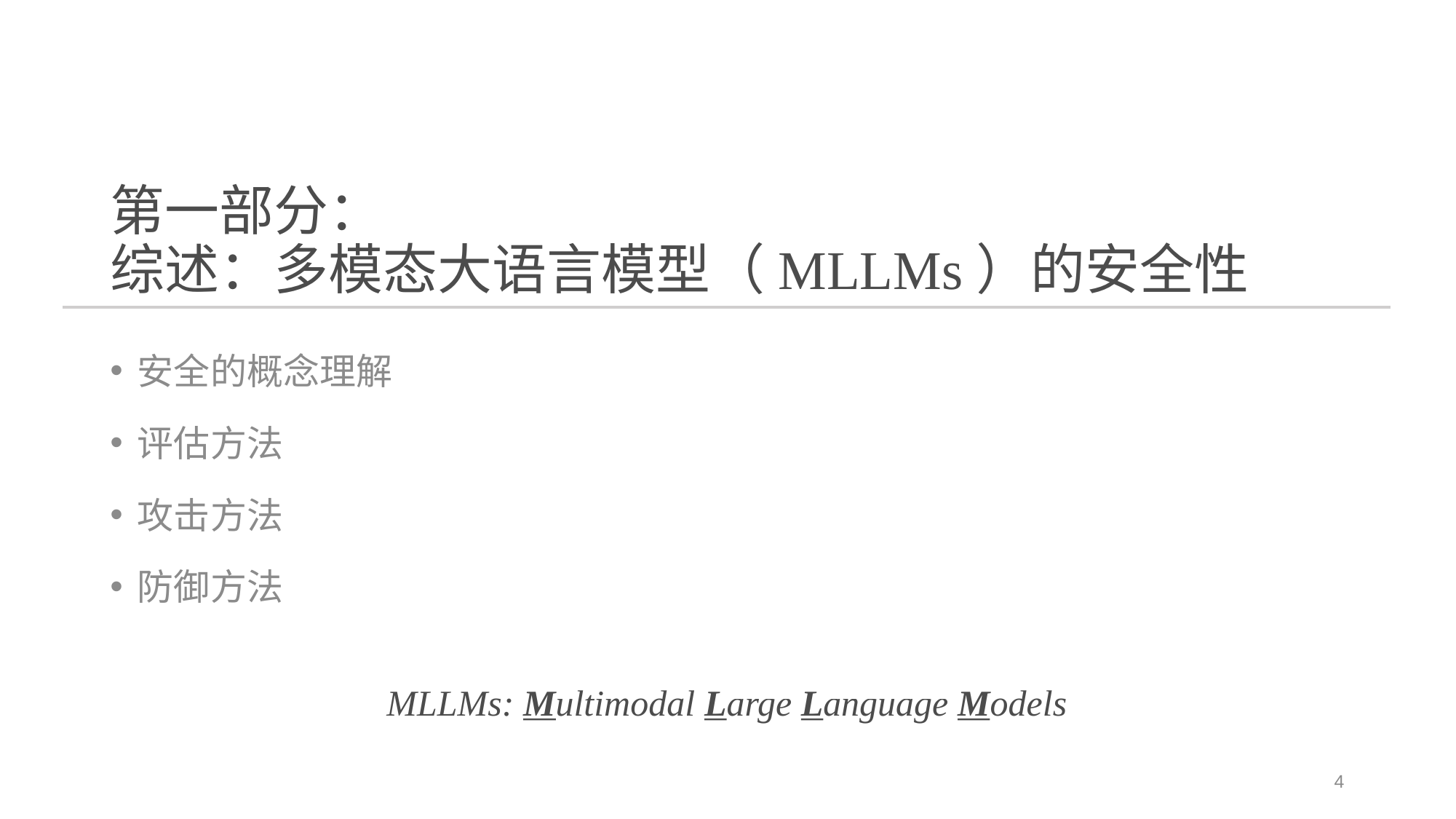

# 第一部分： 综述：多模态大语言模型（MLLMs）的安全性
安全的概念理解
评估方法
攻击方法
防御方法
MLLMs: Multimodal Large Language Models
4